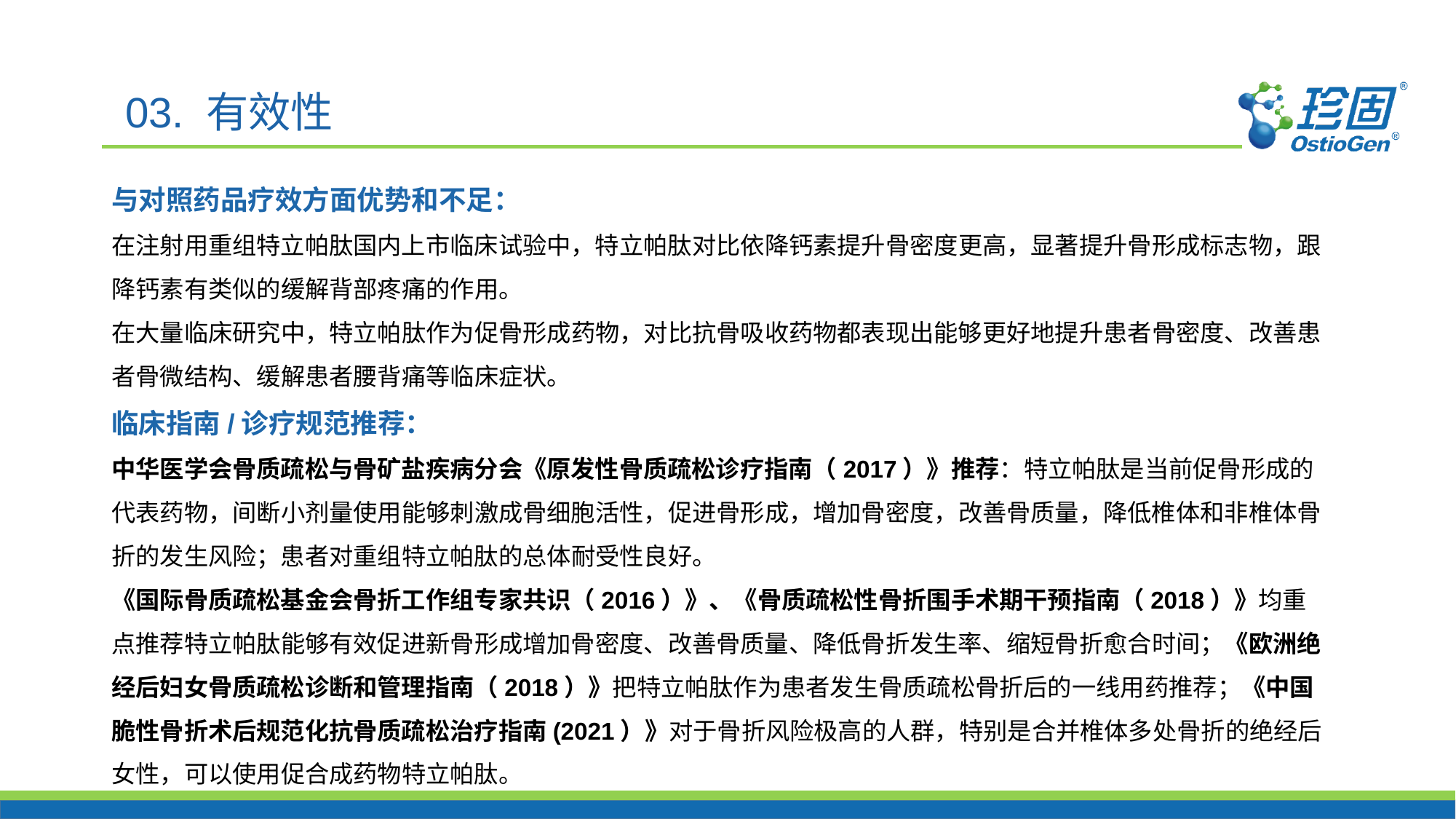

03. 有效性
与对照药品疗效方面优势和不足：
在注射用重组特立帕肽国内上市临床试验中，特立帕肽对比依降钙素提升骨密度更高，显著提升骨形成标志物，跟降钙素有类似的缓解背部疼痛的作用。
在大量临床研究中，特立帕肽作为促骨形成药物，对比抗骨吸收药物都表现出能够更好地提升患者骨密度、改善患者骨微结构、缓解患者腰背痛等临床症状。
临床指南/诊疗规范推荐：
中华医学会骨质疏松与骨矿盐疾病分会《原发性骨质疏松诊疗指南（2017）》推荐：特立帕肽是当前促骨形成的代表药物，间断小剂量使用能够刺激成骨细胞活性，促进骨形成，增加骨密度，改善骨质量，降低椎体和非椎体骨折的发生风险；患者对重组特立帕肽的总体耐受性良好。
《国际骨质疏松基金会骨折工作组专家共识（2016）》、《骨质疏松性骨折围手术期干预指南（2018）》均重点推荐特立帕肽能够有效促进新骨形成增加骨密度、改善骨质量、降低骨折发生率、缩短骨折愈合时间；《欧洲绝经后妇女骨质疏松诊断和管理指南（2018）》把特立帕肽作为患者发生骨质疏松骨折后的一线用药推荐；《中国脆性骨折术后规范化抗骨质疏松治疗指南(2021）》对于骨折风险极高的人群，特别是合并椎体多处骨折的绝经后女性，可以使用促合成药物特立帕肽。